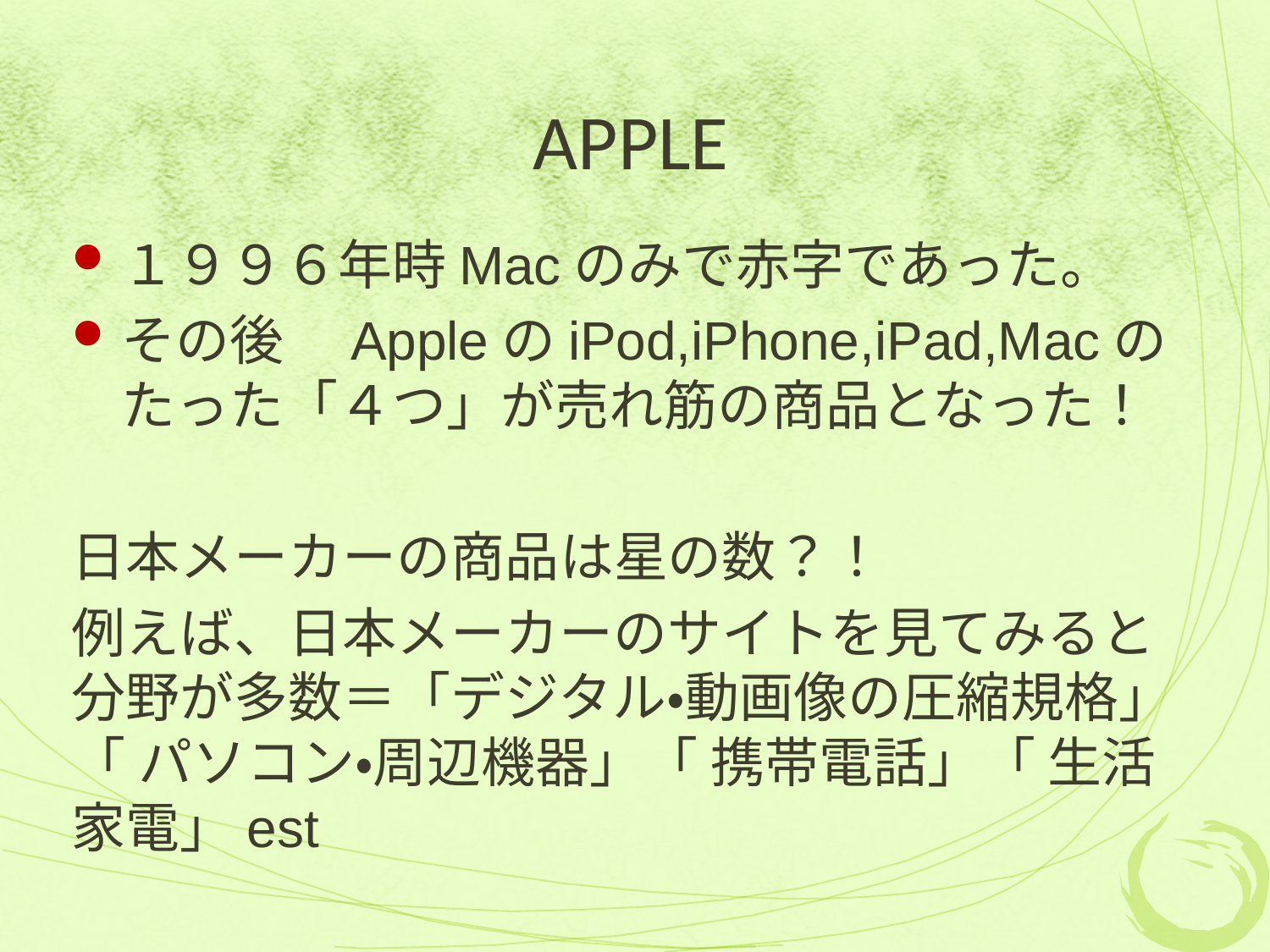

# APPLE
１９９６年時Macのみで赤字であった。
その後　AppleのiPod,iPhone,iPad,Macのたった「４つ」が売れ筋の商品となった！

日本メーカーの商品は星の数？！
例えば、日本メーカーのサイトを見てみると分野が多数＝「デジタル・動画像の圧縮規格」「 パソコン・周辺機器」「 携帯電話」「 生活家電」est